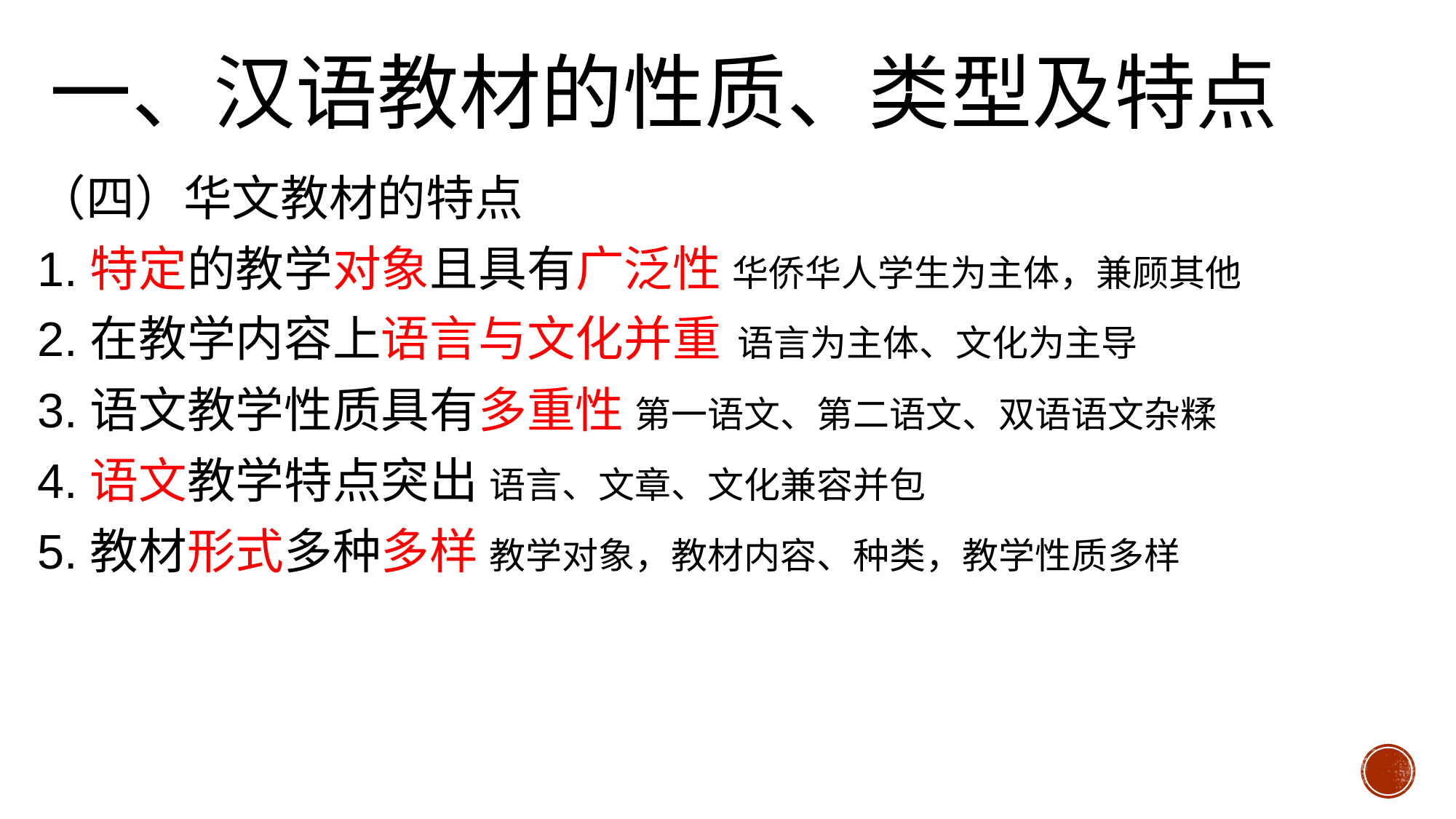

# 一、汉语教材的性质、类型及特点
（四）华文教材的特点
1.特定的教学对象且具有广泛性 华侨华人学生为主体，兼顾其他
2.在教学内容上语言与文化并重  语言为主体、文化为主导
3.语文教学性质具有多重性 第一语文、第二语文、双语语文杂糅
4.语文教学特点突出 语言、文章、文化兼容并包
5.教材形式多种多样 教学对象，教材内容、种类，教学性质多样